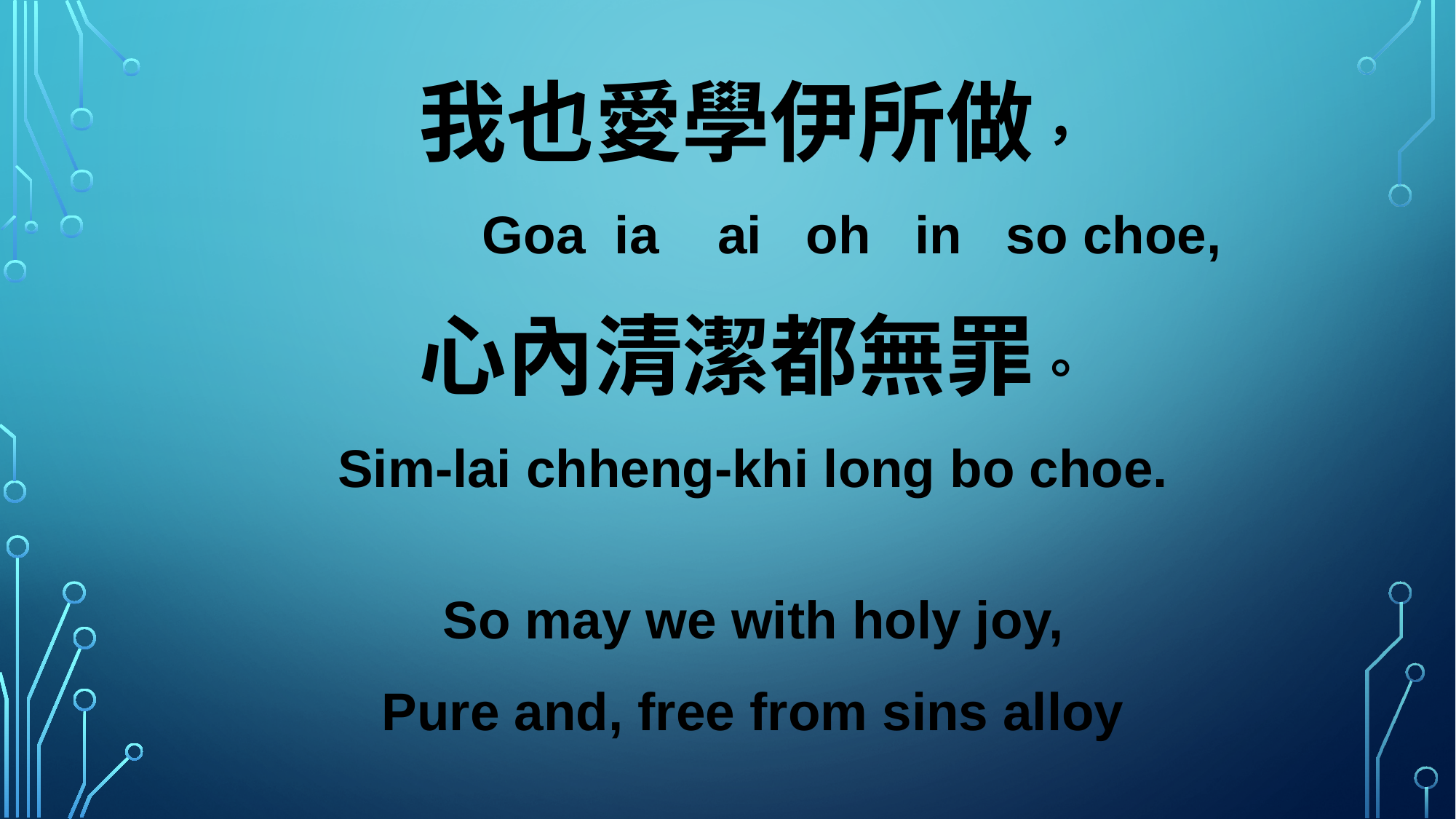

我也愛學伊所做，
                 Goa  ia    ai   oh   in   so choe,
心內清潔都無罪。
Sim-lai chheng-khi long bo choe.

So may we with holy joy,
Pure and, free from sins alloy